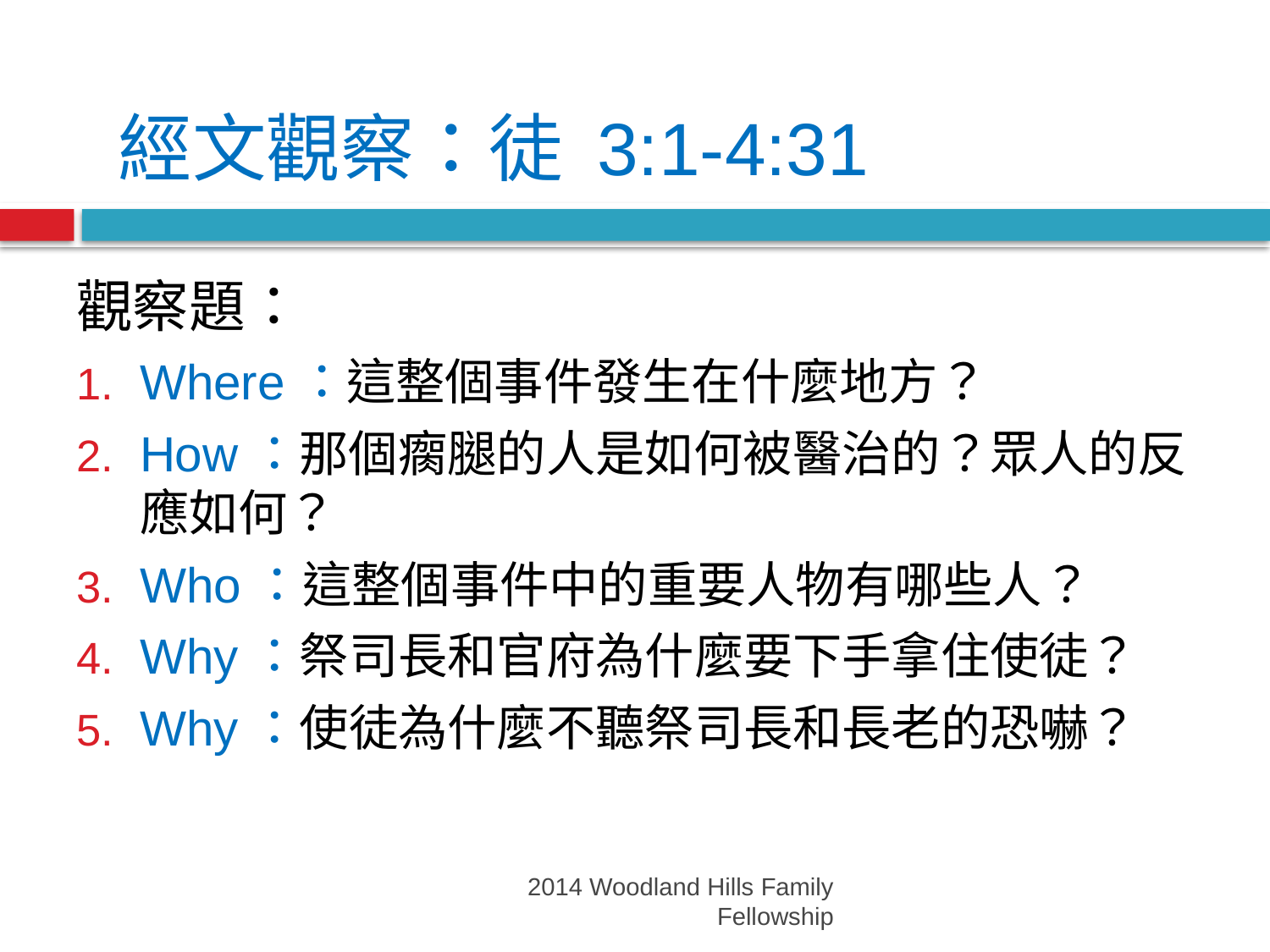

經文觀察：徒 3:1-4:31
觀察題：
Where：這整個事件發生在什麼地方？
How：那個瘸腿的人是如何被醫治的？眾人的反應如何？
Who：這整個事件中的重要人物有哪些人？
Why：祭司長和官府為什麼要下手拿住使徒？
Why：使徒為什麼不聽祭司長和長老的恐嚇？
2014 Woodland Hills Family Fellowship